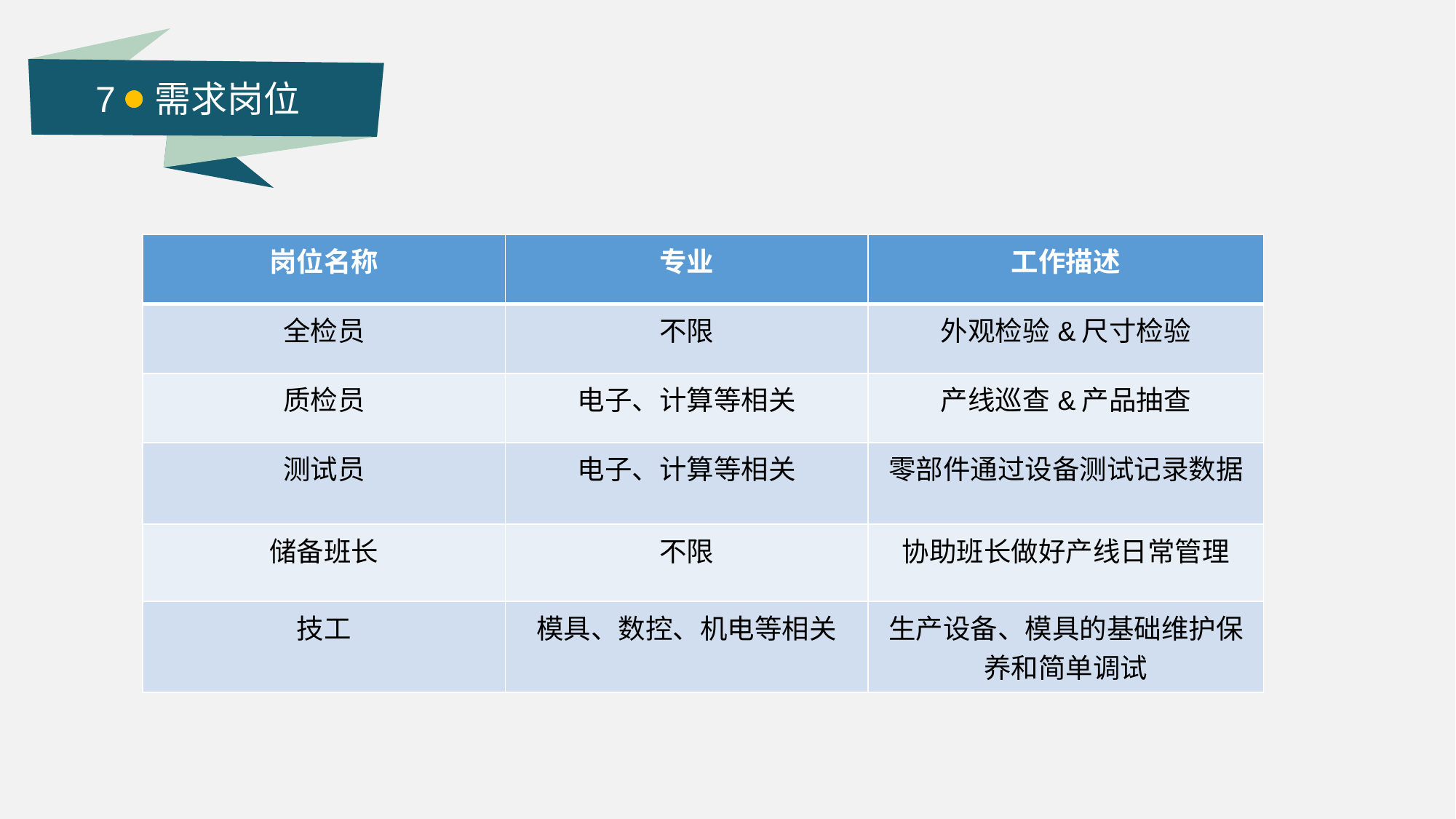

7   需求岗位

| 岗位名称 | 专业 | 工作描述 |
| --- | --- | --- |
| 全检员 | 不限 | 外观检验&尺寸检验 |
| 质检员 | 电子、计算等相关 | 产线巡查&产品抽查 |
| 测试员 | 电子、计算等相关 | 零部件通过设备测试记录数据 |
| 储备班长 | 不限 | 协助班长做好产线日常管理 |
| 技工 | 模具、数控、机电等相关 | 生产设备、模具的基础维护保养和简单调试 |